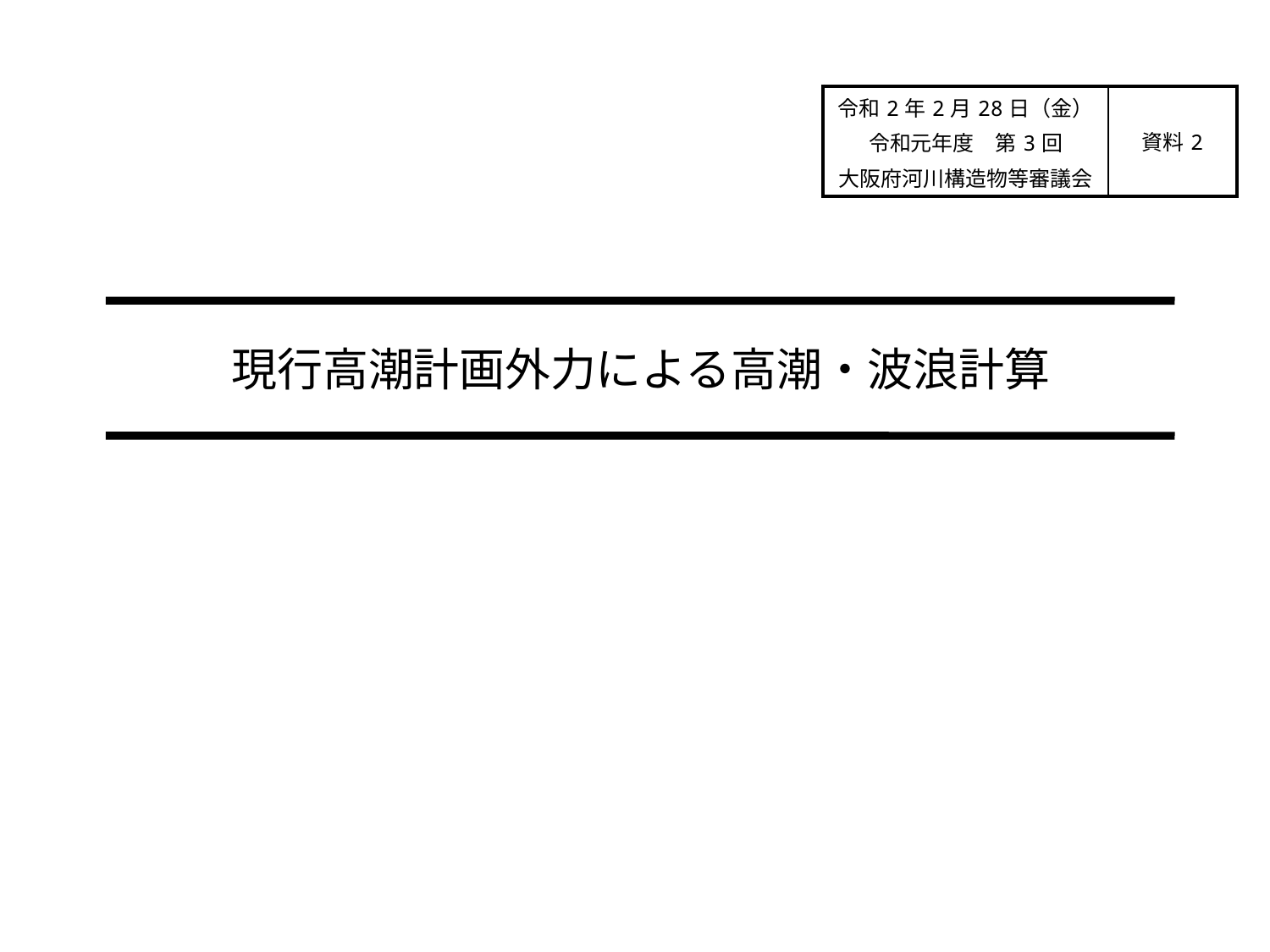

| 令和2年2月28日（金） 令和元年度　第3回 大阪府河川構造物等審議会 | 資料2 |
| --- | --- |

# 現行高潮計画外力による高潮・波浪計算